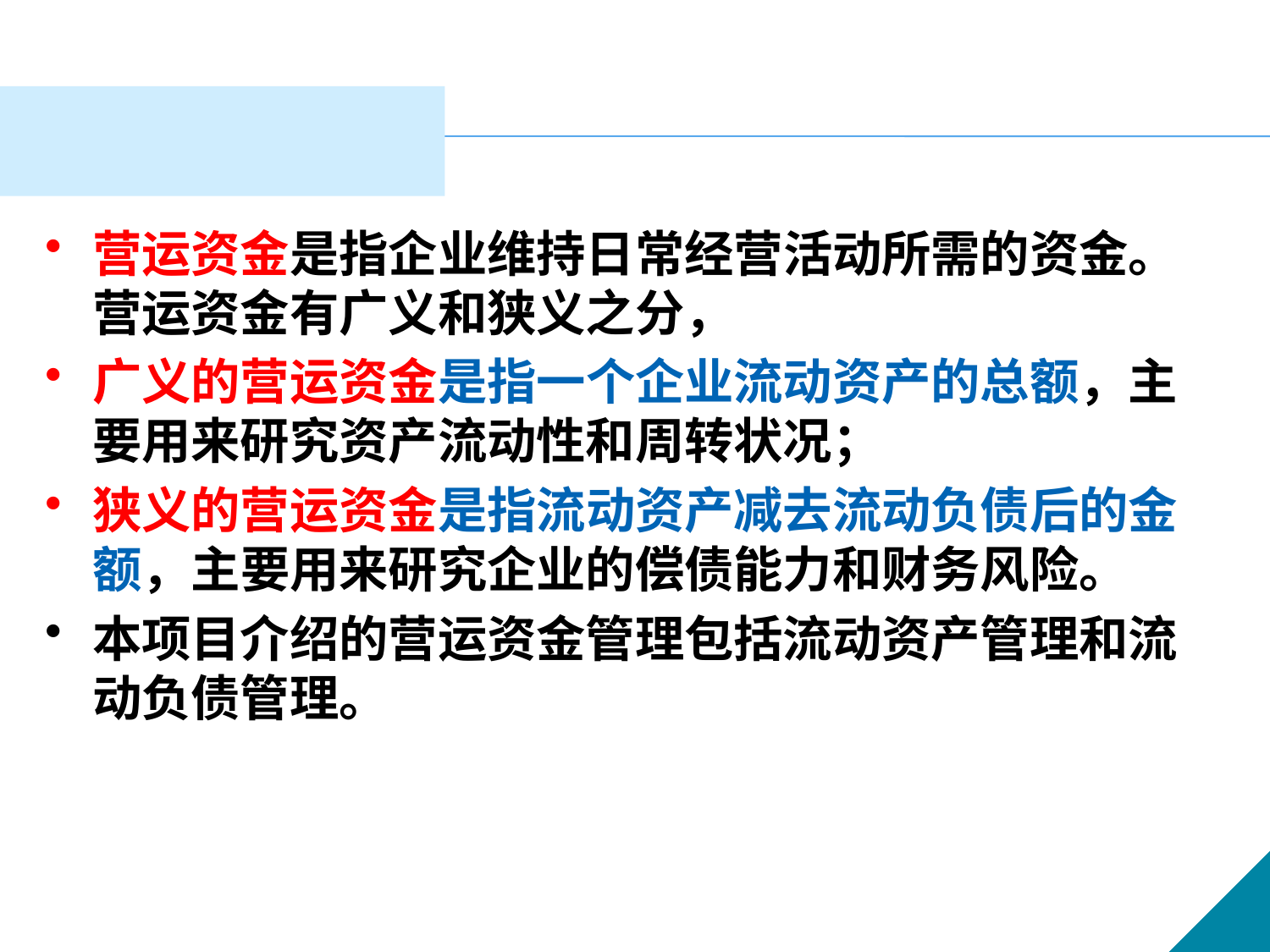

营运资金是指企业维持日常经营活动所需的资金。营运资金有广义和狭义之分，
广义的营运资金是指一个企业流动资产的总额，主要用来研究资产流动性和周转状况；
狭义的营运资金是指流动资产减去流动负债后的金额，主要用来研究企业的偿债能力和财务风险。
本项目介绍的营运资金管理包括流动资产管理和流动负债管理。